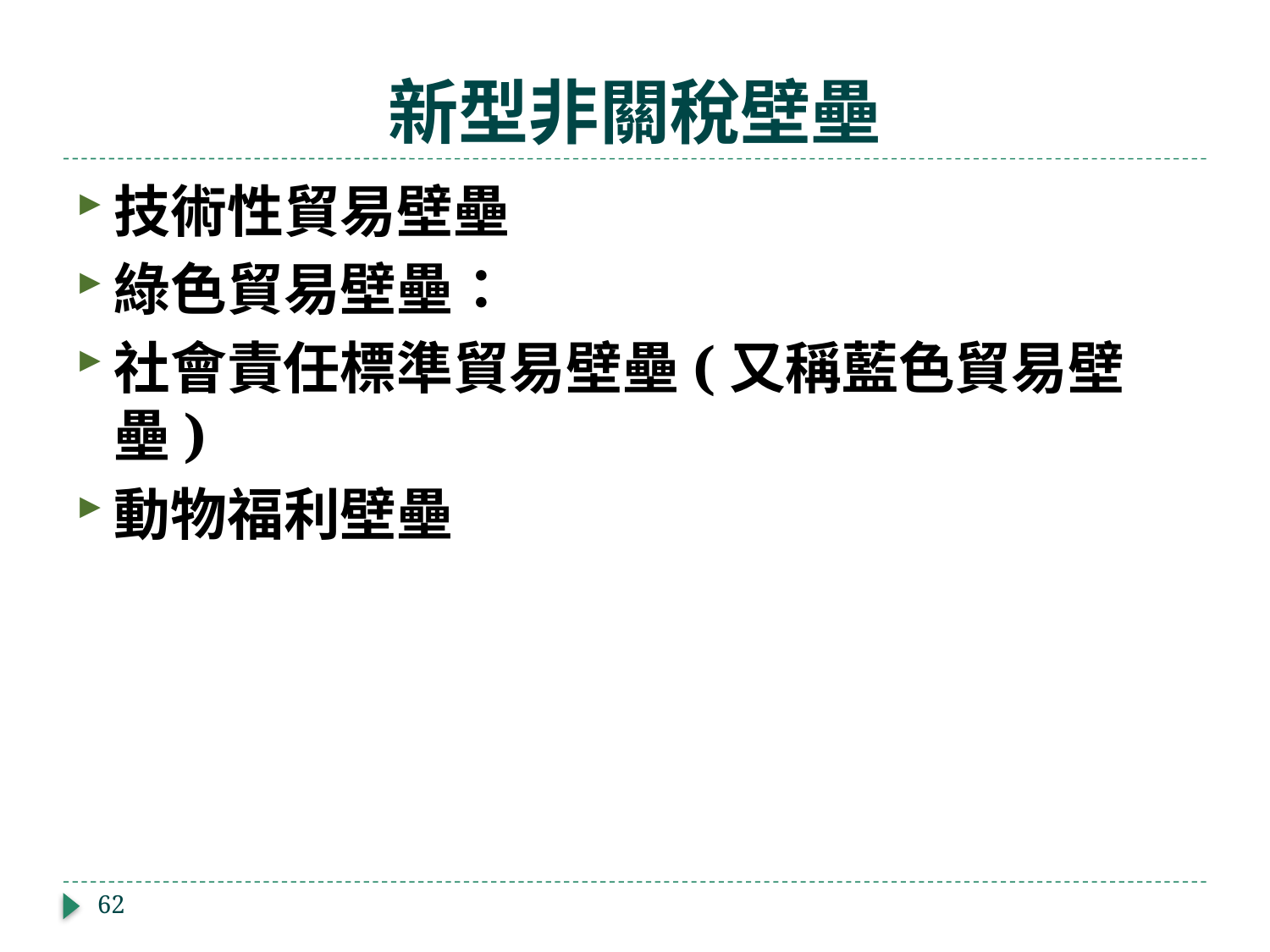

# 新型非關稅壁壘
技術性貿易壁壘
綠色貿易壁壘：
社會責任標準貿易壁壘(又稱藍色貿易壁壘)
動物福利壁壘
62